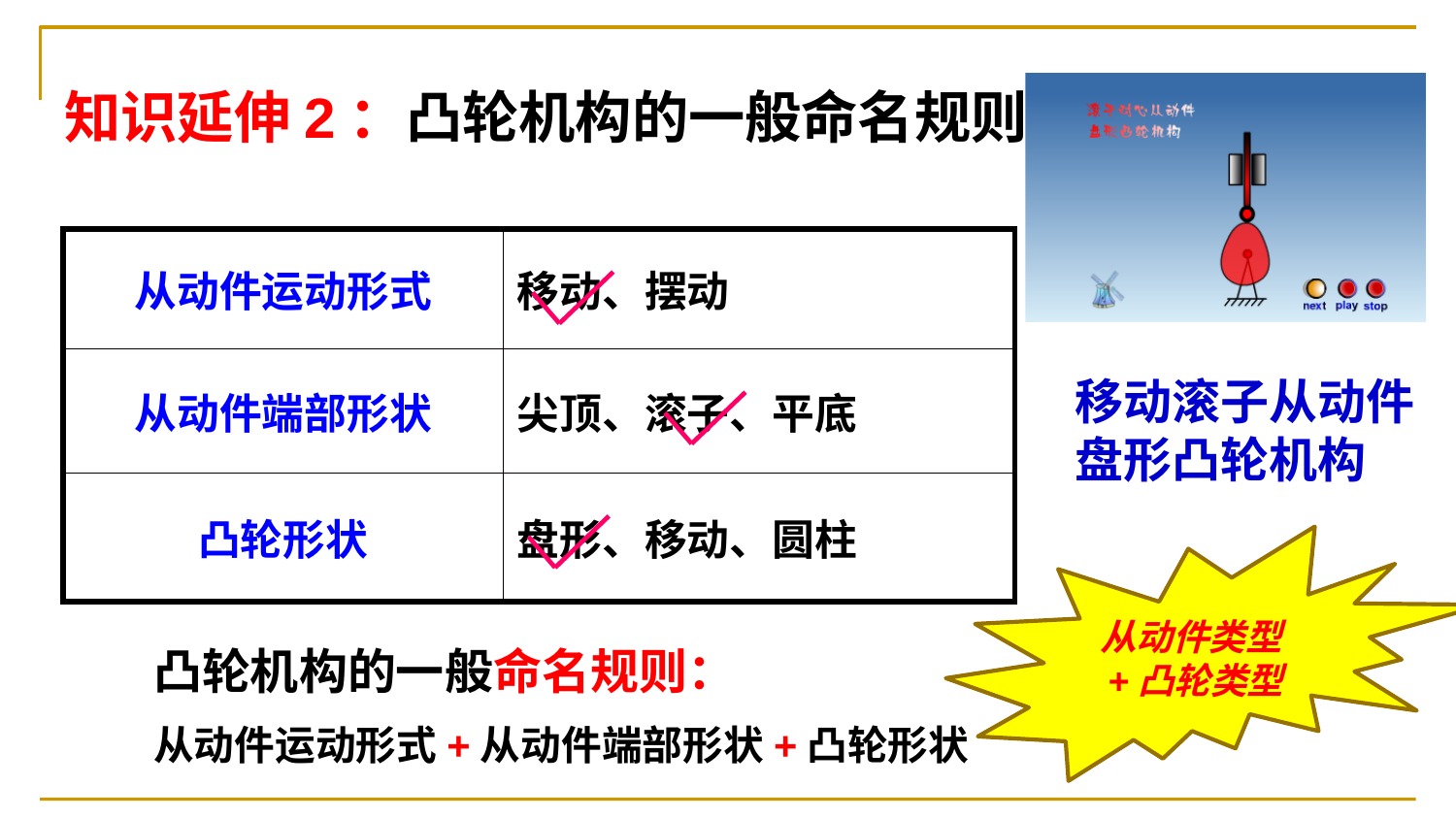

知识延伸2：凸轮机构的一般命名规则
| 从动件运动形式 | 移动、摆动 |
| --- | --- |
| 从动件端部形状 | 尖顶、滚子、平底 |
| 凸轮形状 | 盘形、移动、圆柱 |

移动滚子从动件盘形凸轮机构

从动件类型+凸轮类型
凸轮机构的一般命名规则：
从动件运动形式+从动件端部形状+凸轮形状